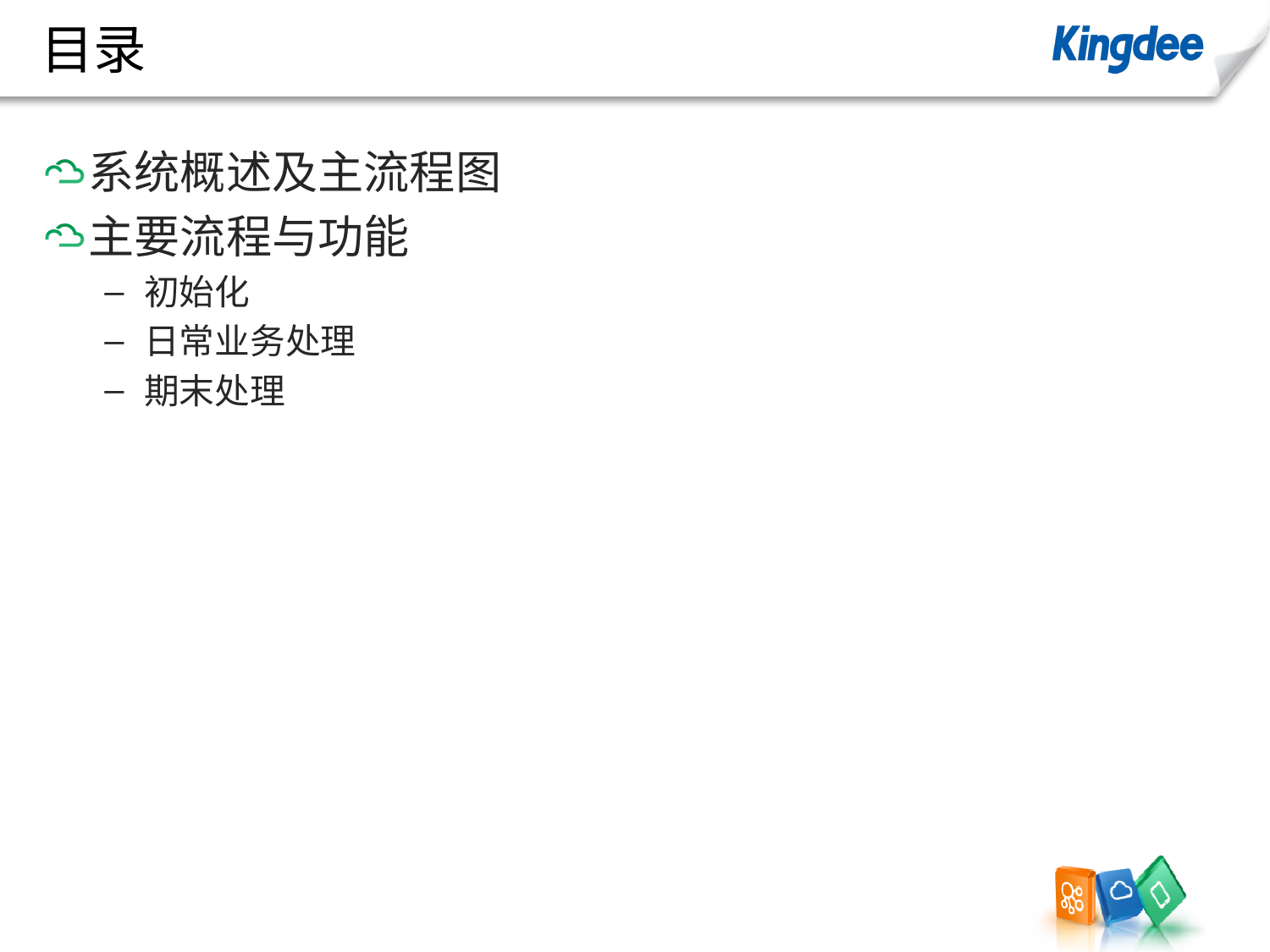

# 目录
系统概述及主流程图
主要流程与功能
初始化
日常业务处理
期末处理